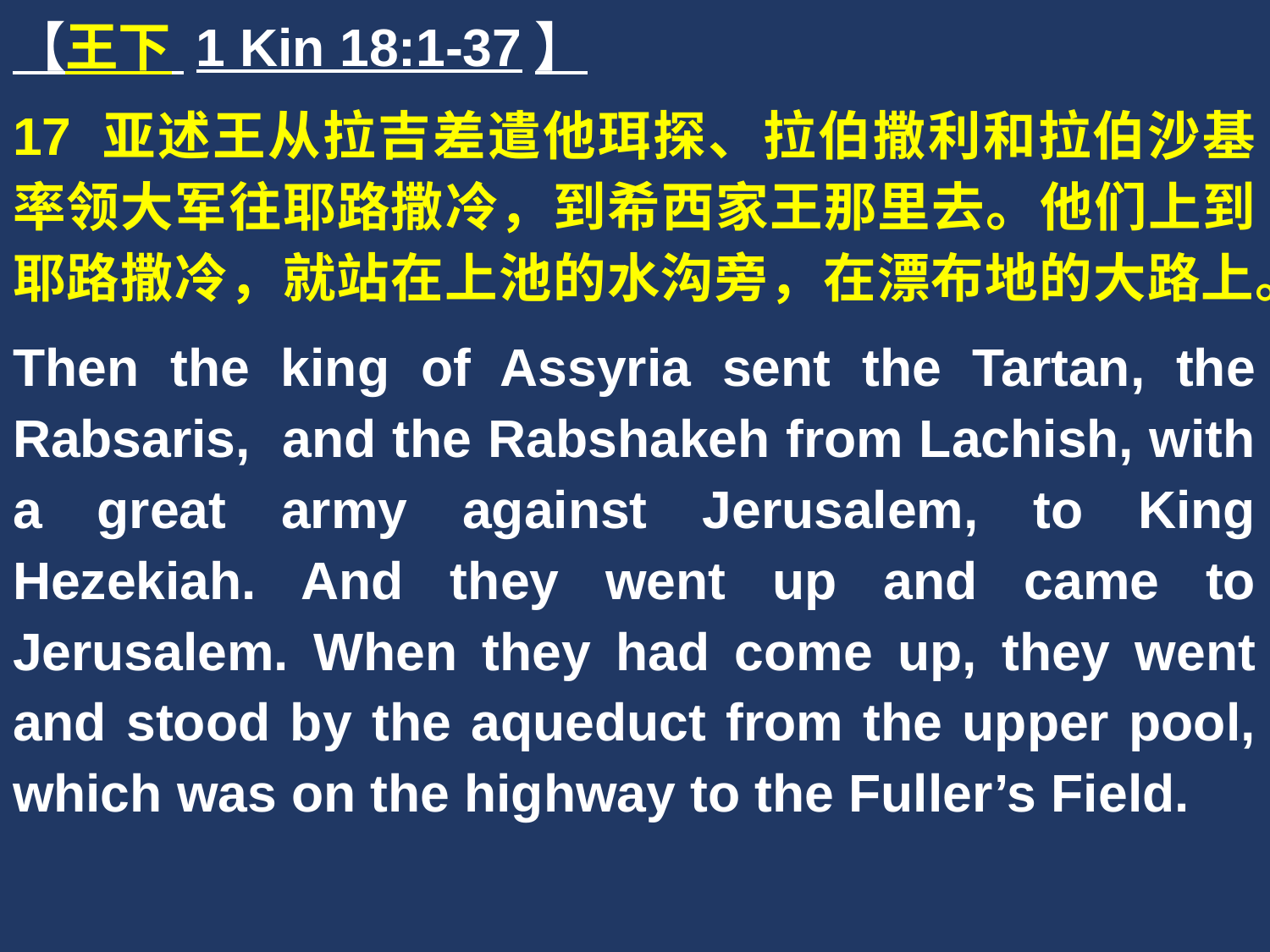

【王下 1 Kin 18:1-37】
17 亚述王从拉吉差遣他珥探、拉伯撒利和拉伯沙基率领大军往耶路撒冷，到希西家王那里去。他们上到耶路撒冷，就站在上池的水沟旁，在漂布地的大路上。
Then the king of Assyria sent the Tartan, the Rabsaris,  and the Rabshakeh from Lachish, with a great army against Jerusalem, to King Hezekiah. And they went up and came to Jerusalem. When they had come up, they went and stood by the aqueduct from the upper pool, which was on the highway to the Fuller’s Field.